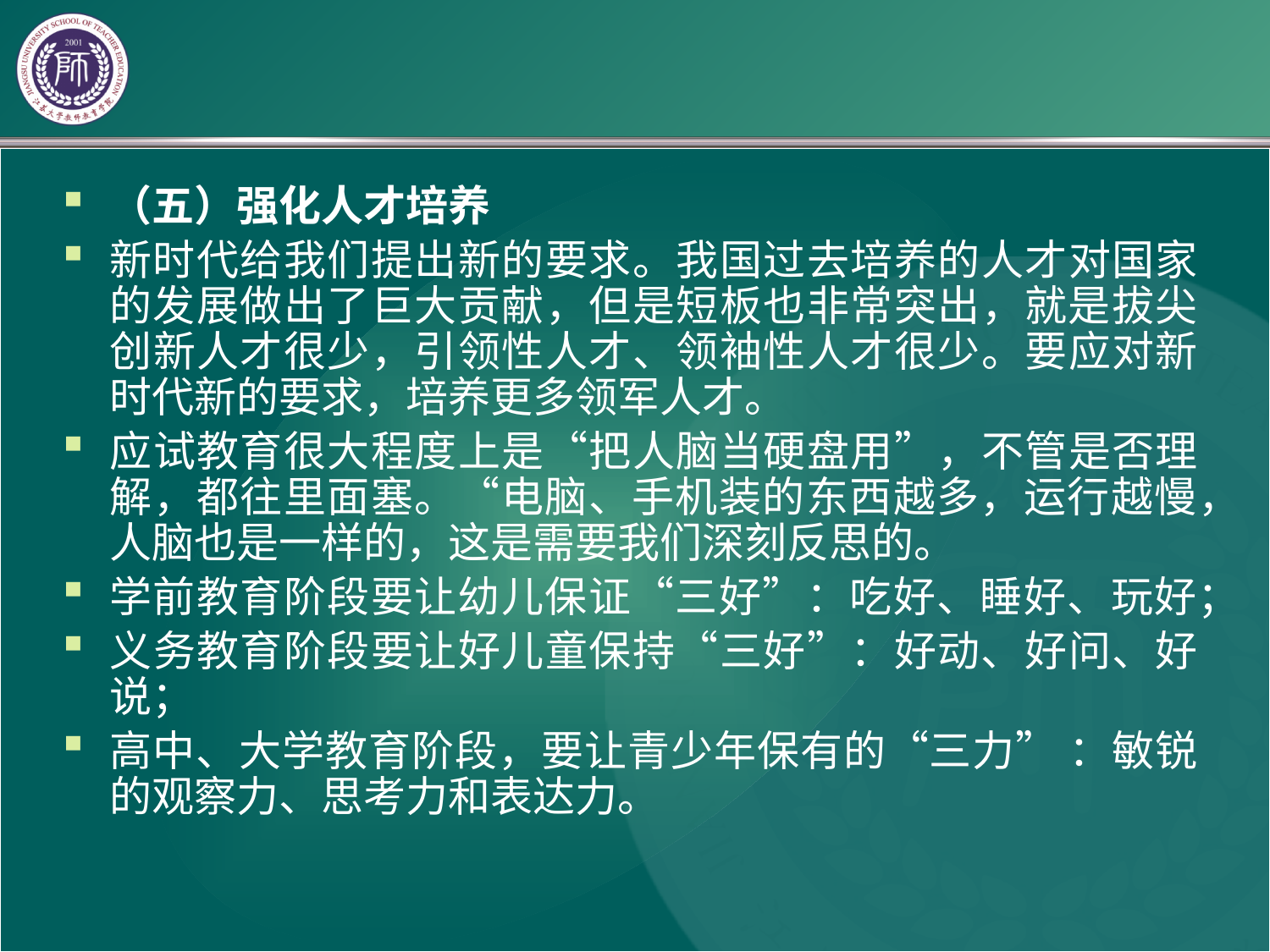

#
（五）强化人才培养
新时代给我们提出新的要求。我国过去培养的人才对国家的发展做出了巨大贡献，但是短板也非常突出，就是拔尖创新人才很少，引领性人才、领袖性人才很少。要应对新时代新的要求，培养更多领军人才。
应试教育很大程度上是“把人脑当硬盘用”，不管是否理解，都往里面塞。“电脑、手机装的东西越多，运行越慢，人脑也是一样的，这是需要我们深刻反思的。
学前教育阶段要让幼儿保证“三好”：吃好、睡好、玩好；
义务教育阶段要让好儿童保持“三好”：好动、好问、好说；
高中、大学教育阶段，要让青少年保有的“三力” ：敏锐的观察力、思考力和表达力。